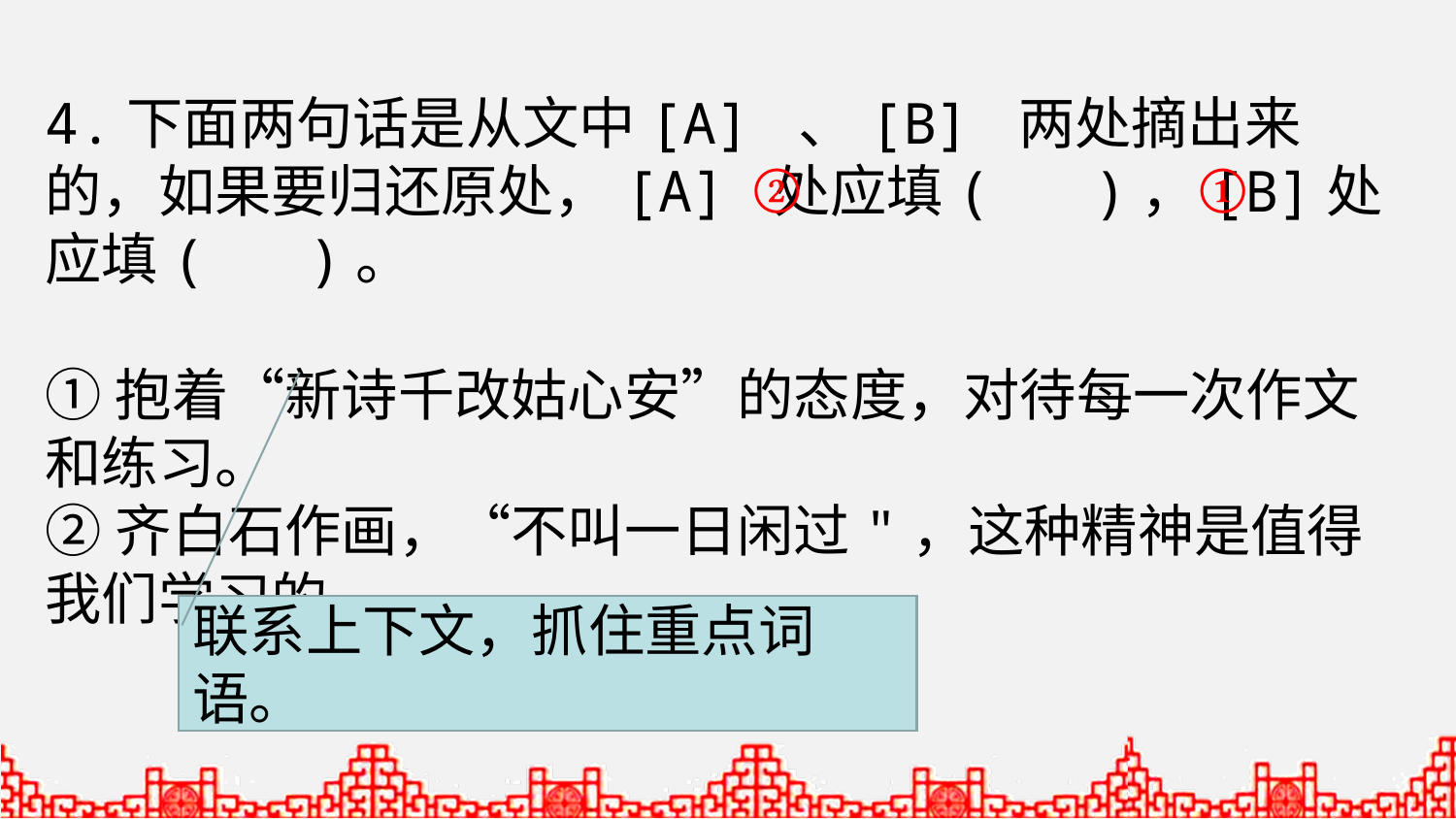

4.下面两句话是从文中[A] 、[B] 两处摘出来的，如果要归还原处，[A] 处应填(   )，[B]处应填(   )。

①抱着“新诗千改姑心安”的态度，对待每一次作文和练习。
②齐白石作画，“不叫一日闲过"，这种精神是值得我们学习的。
②
①
联系上下文，抓住重点词语。